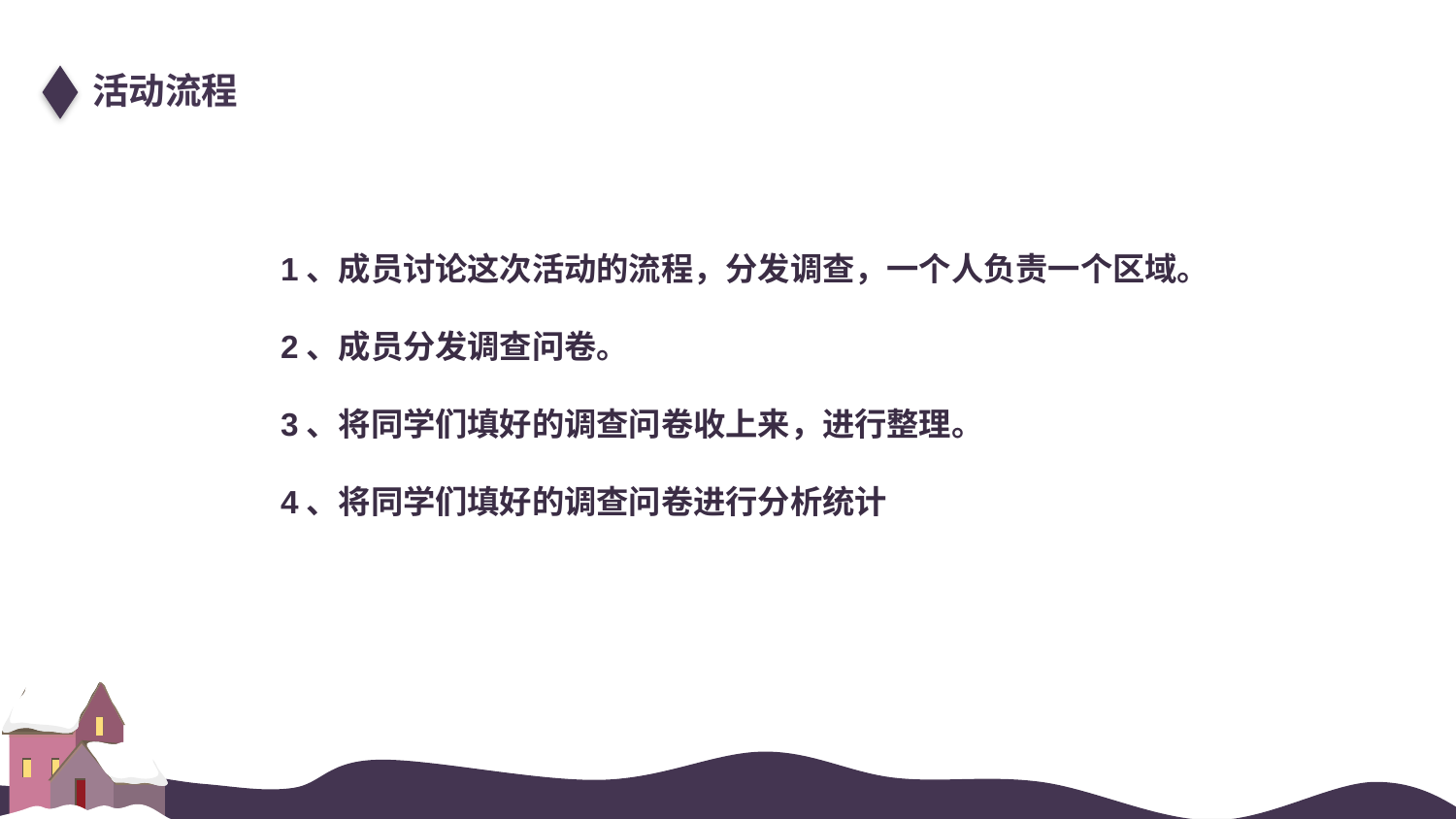

活动流程

1、成员讨论这次活动的流程，分发调查，一个人负责一个区域。

2、成员分发调查问卷。

3、将同学们填好的调查问卷收上来，进行整理。

4、将同学们填好的调查问卷进行分析统计